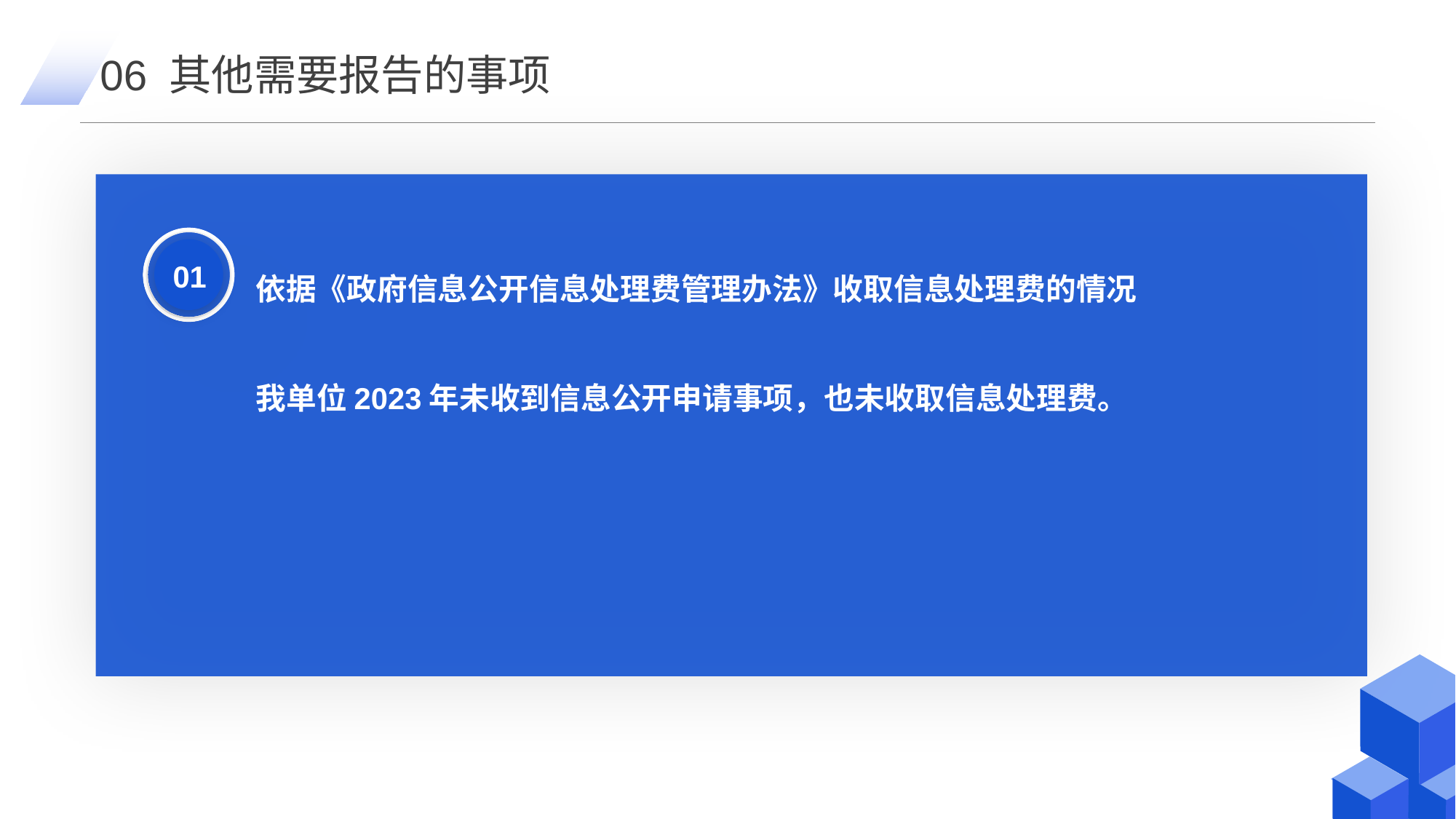

06 其他需要报告的事项

01
依据《政府信息公开信息处理费管理办法》收取信息处理费的情况

我单位2023年未收到信息公开申请事项，也未收取信息处理费。